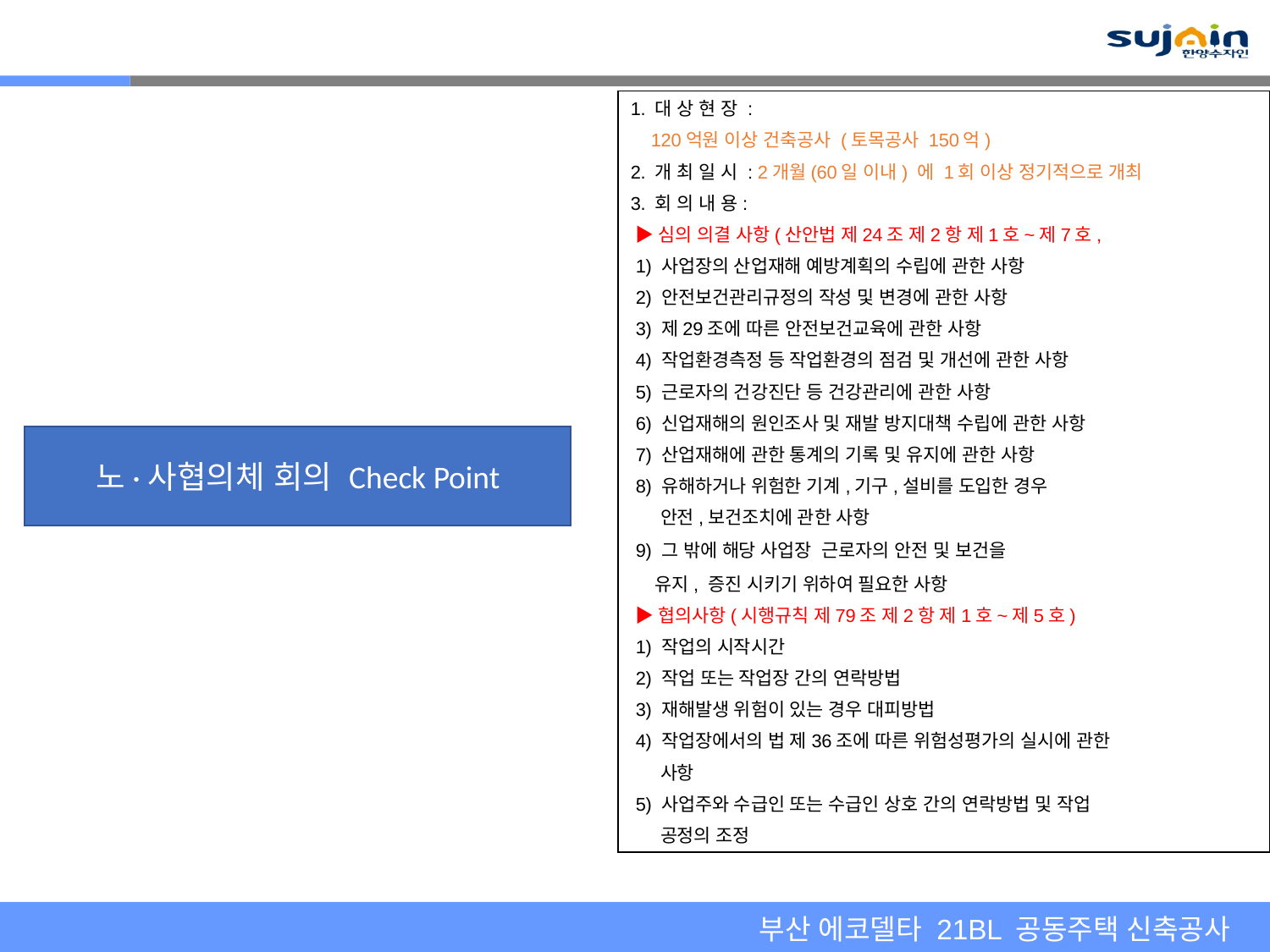

1. 대 상 현 장 :
    120억원 이상 건축공사 (토목공사 150억)
2. 개 최 일 시 : 2개월(60일 이내) 에 1회 이상 정기적으로 개최
3. 회 의 내 용:
 ▶심의 의결 사항(산안법 제24조 제2항 제1호~제7호,
 1) 사업장의 산업재해 예방계획의 수립에 관한 사항
 2) 안전보건관리규정의 작성 및 변경에 관한 사항
 3) 제29조에 따른 안전보건교육에 관한 사항
 4) 작업환경측정 등 작업환경의 점검 및 개선에 관한 사항
 5) 근로자의 건강진단 등 건강관리에 관한 사항
 6) 신업재해의 원인조사 및 재발 방지대책 수립에 관한 사항
 7) 산업재해에 관한 통계의 기록 및 유지에 관한 사항
 8) 유해하거나 위험한 기계,기구,설비를 도입한 경우
     안전,보건조치에 관한 사항
 9) 그 밖에 해당 사업장  근로자의 안전 및 보건을
    유지, 증진 시키기 위하여 필요한 사항
 ▶협의사항(시행규칙 제79조 제2항 제1호~제5호)
 1) 작업의 시작시간
 2) 작업 또는 작업장 간의 연락방법
 3) 재해발생 위험이 있는 경우 대피방법
 4) 작업장에서의 법 제36조에 따른 위험성평가의 실시에 관한
     사항
 5) 사업주와 수급인 또는 수급인 상호 간의 연락방법 및 작업
     공정의 조정
노·사협의체 회의 Check Point